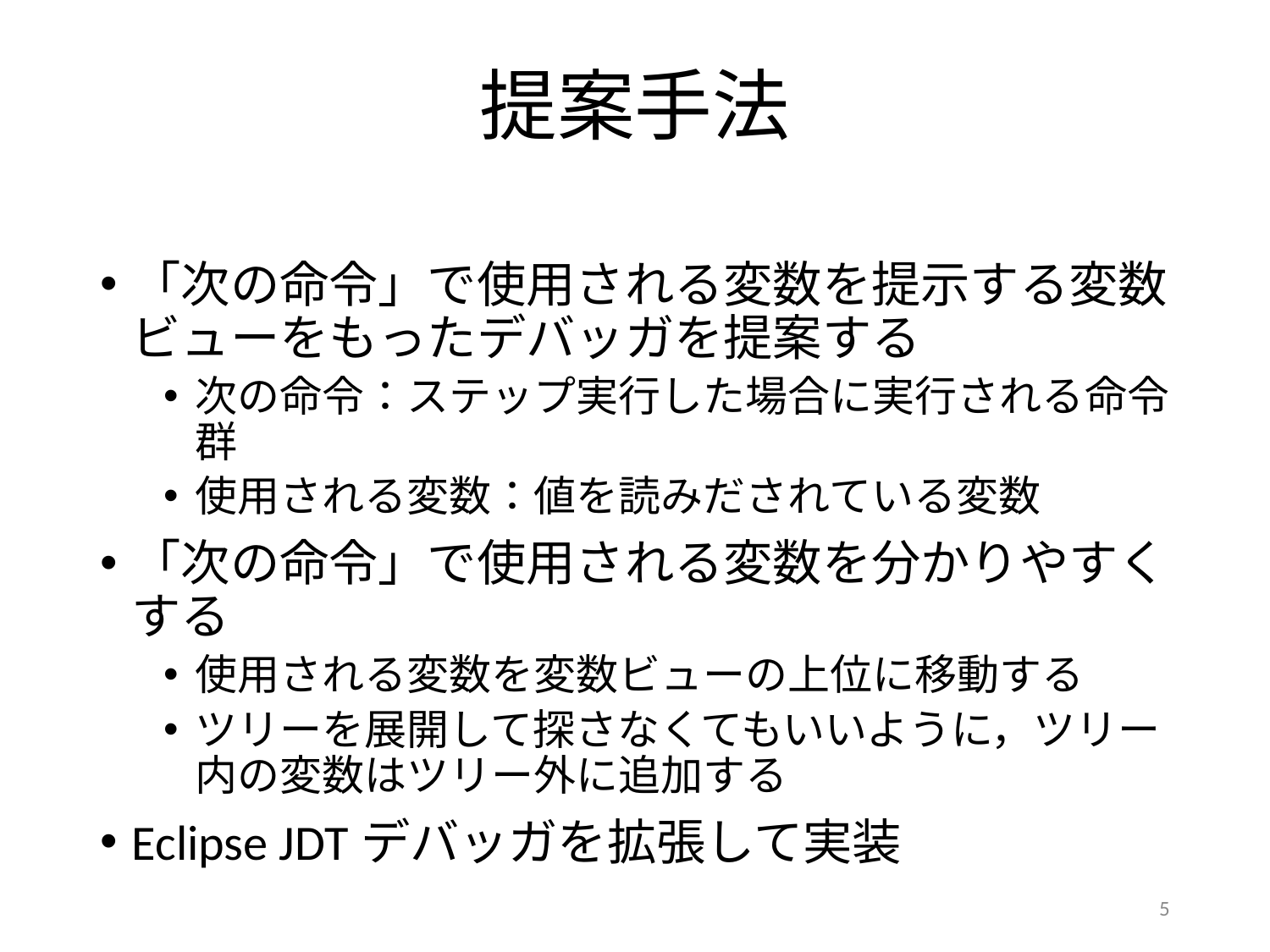

# 提案手法
「次の命令」で使用される変数を提示する変数ビューをもったデバッガを提案する
次の命令：ステップ実行した場合に実行される命令群
使用される変数：値を読みだされている変数
「次の命令」で使用される変数を分かりやすくする
使用される変数を変数ビューの上位に移動する
ツリーを展開して探さなくてもいいように，ツリー内の変数はツリー外に追加する
Eclipse JDTデバッガを拡張して実装
5